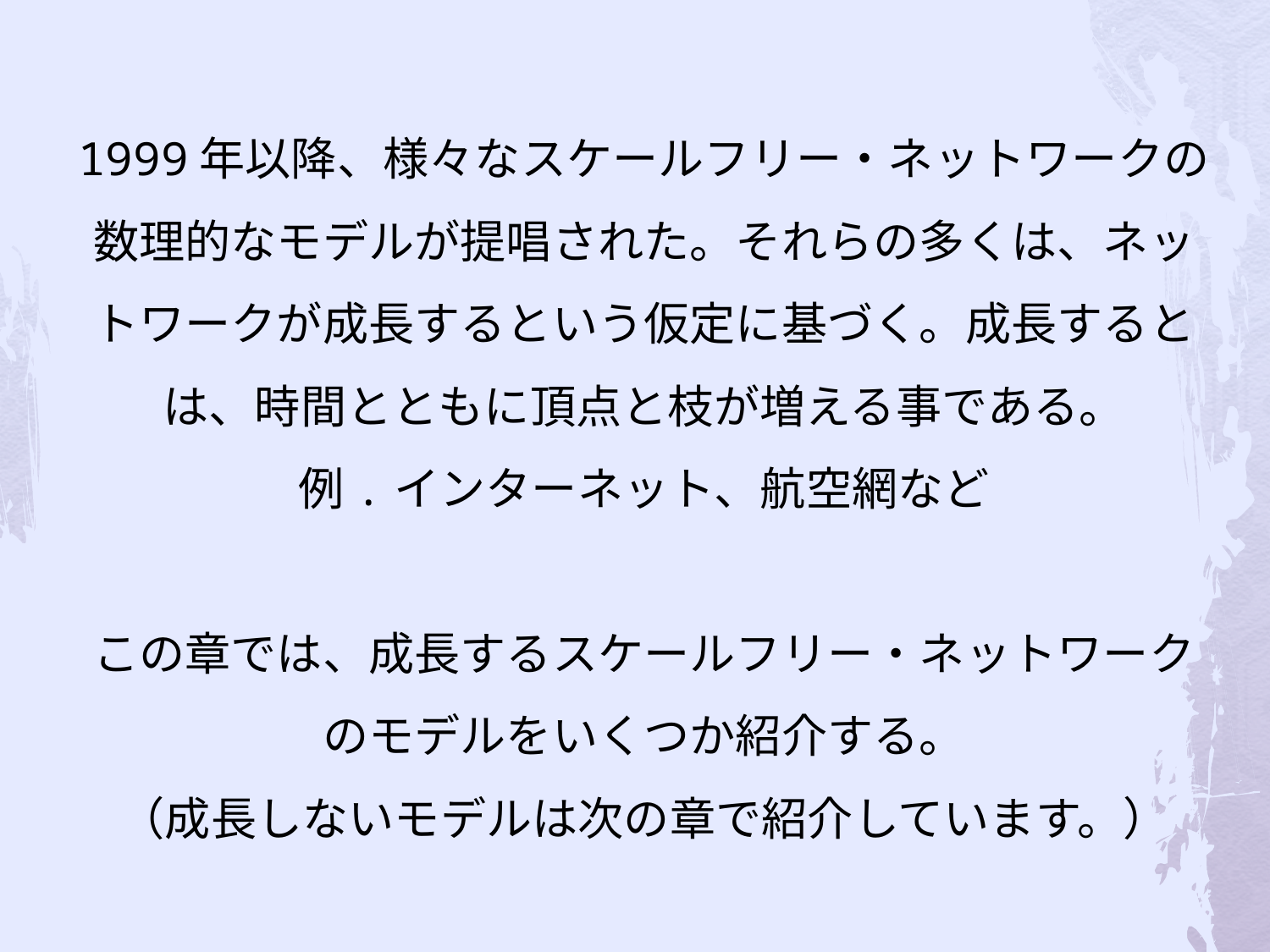

1999年以降、様々なスケールフリー・ネットワークの数理的なモデルが提唱された。それらの多くは、ネットワークが成長するという仮定に基づく。成長するとは、時間とともに頂点と枝が増える事である。
例.インターネット、航空網など

この章では、成長するスケールフリー・ネットワークのモデルをいくつか紹介する。
（成長しないモデルは次の章で紹介しています。）